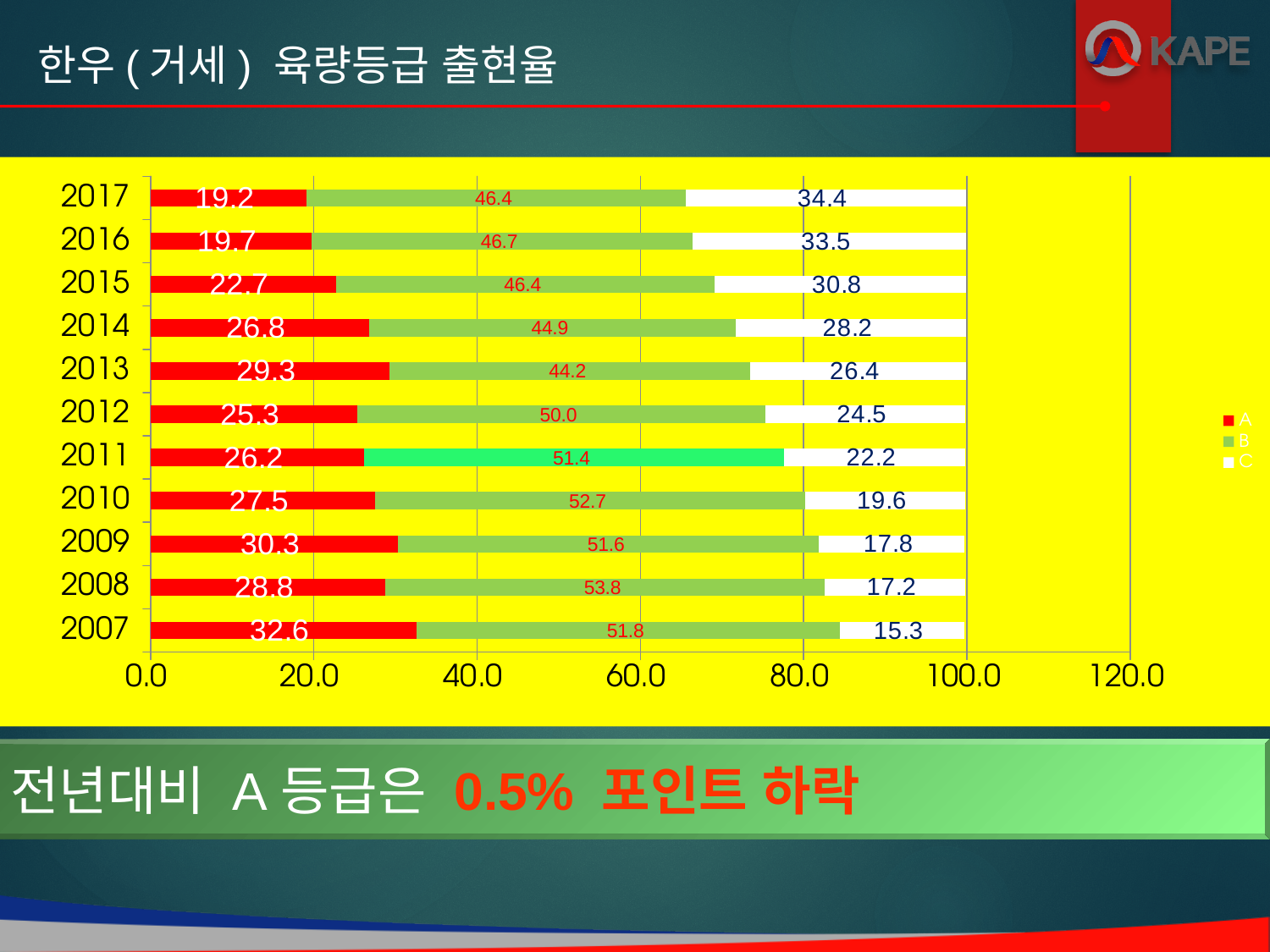

한우(거세) 육량등급 출현율
(단위 : %)

### Chart

| Category | A | B | C |
|---|---|---|---|
| 2007 | 32.6 | 51.8 | 15.3 |
| 2008 | 28.8 | 53.8 | 17.2 |
| 2009 | 30.3 | 51.6 | 17.8 |
| 2010 | 27.5 | 52.7 | 19.6 |
| 2011 | 26.2 | 51.4 | 22.2 |
| 2012 | 25.3 | 50.0 | 24.5 |
| 2013 | 29.3 | 44.2 | 26.4 |
| 2014 | 26.791427068446637 | 44.906971546229755 | 28.229129273540455 |
| 2015 | 22.7 | 46.4 | 30.8 |
| 2016 | 19.7 | 46.7 | 33.5 |
| 2017 | 19.156489154229888 | 46.38764311923985 | 34.37718298228165 |
전년대비 A등급은 0.5% 포인트 하락